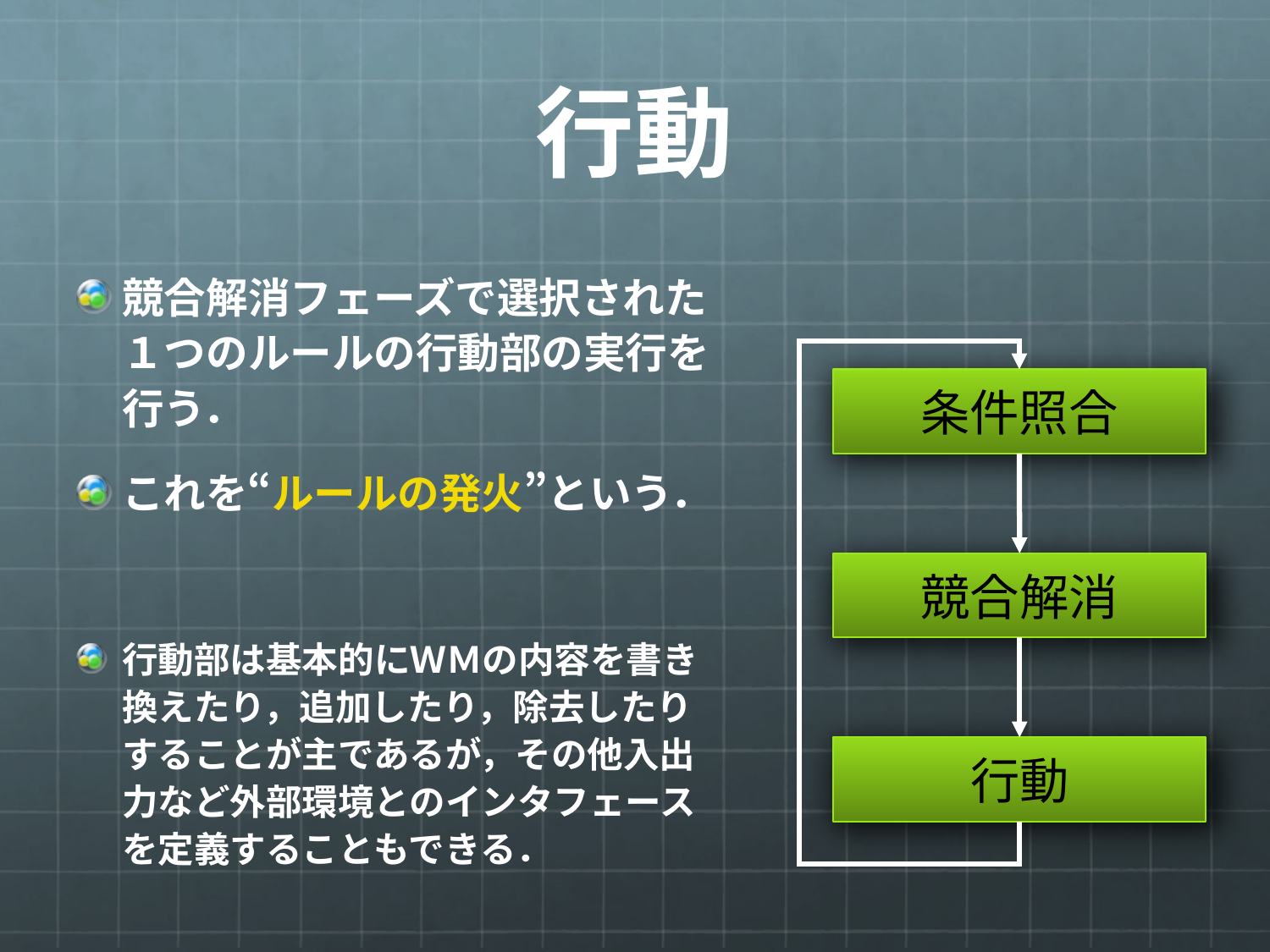

# 行動
競合解消フェーズで選択された１つのルールの行動部の実行を行う．
これを“ルールの発火”という．

行動部は基本的にＷＭの内容を書き換えたり，追加したり，除去したりすることが主であるが，その他入出力など外部環境とのインタフェースを定義することもできる．
条件照合
競合解消
行動